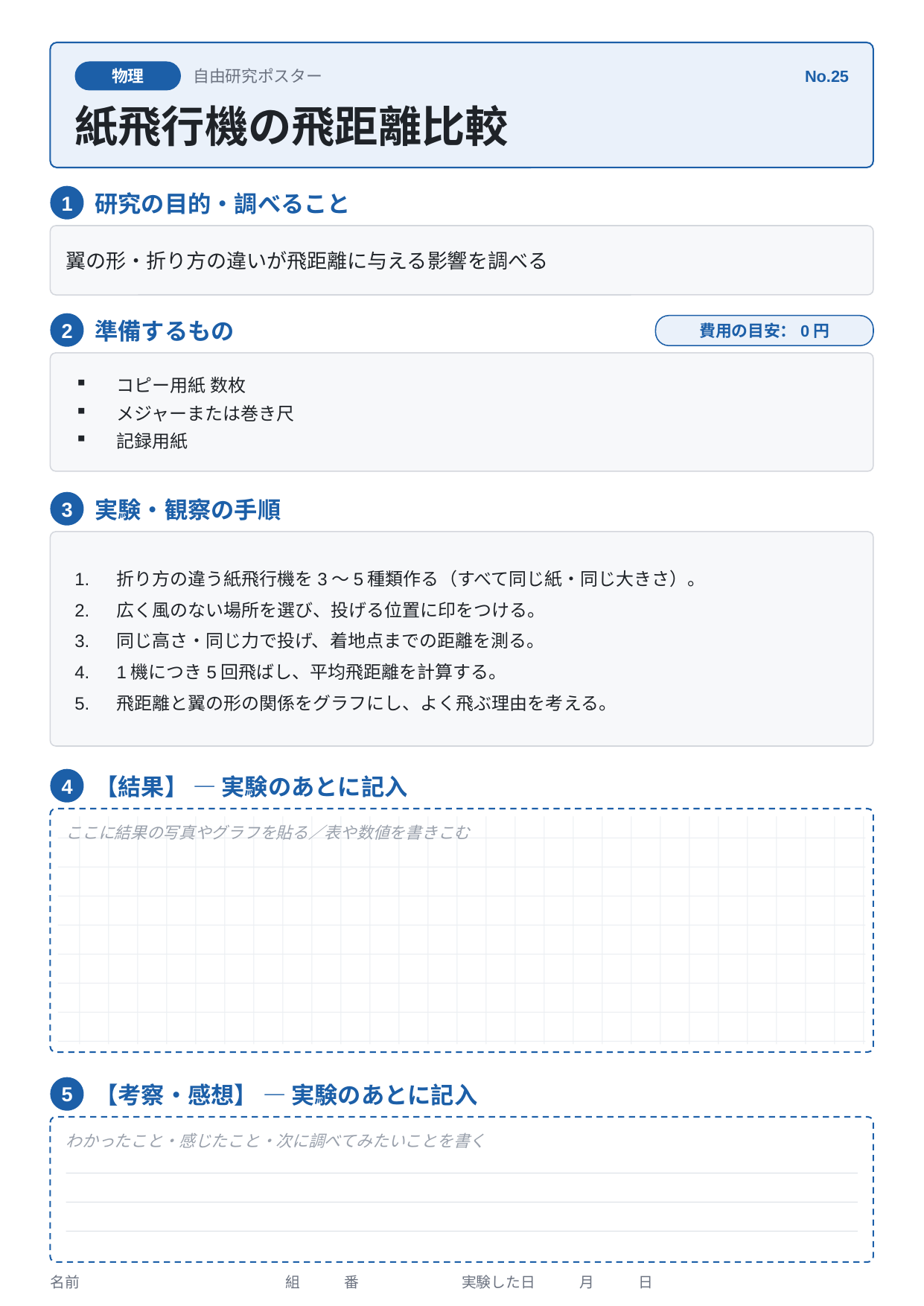

物理
自由研究ポスター
No.25
紙飛行機の飛距離比較
研究の目的・調べること

1

翼の形・折り方の違いが飛距離に与える影響を調べる
準備するもの

2

費用の目安：0円

コピー用紙 数枚
メジャーまたは巻き尺
記録用紙
実験・観察の手順

3

折り方の違う紙飛行機を3〜5種類作る（すべて同じ紙・同じ大きさ）。
広く風のない場所を選び、投げる位置に印をつける。
同じ高さ・同じ力で投げ、着地点までの距離を測る。
1機につき5回飛ばし、平均飛距離を計算する。
飛距離と翼の形の関係をグラフにし、よく飛ぶ理由を考える。
【結果】 — 実験のあとに記入

4

ここに結果の写真やグラフを貼る／表や数値を書きこむ

【考察・感想】 — 実験のあとに記入

5

わかったこと・感じたこと・次に調べてみたいことを書く

名前　　　　　　　　　　　　　　組　　　番　　　　　　　実験した日　　　月　　　日